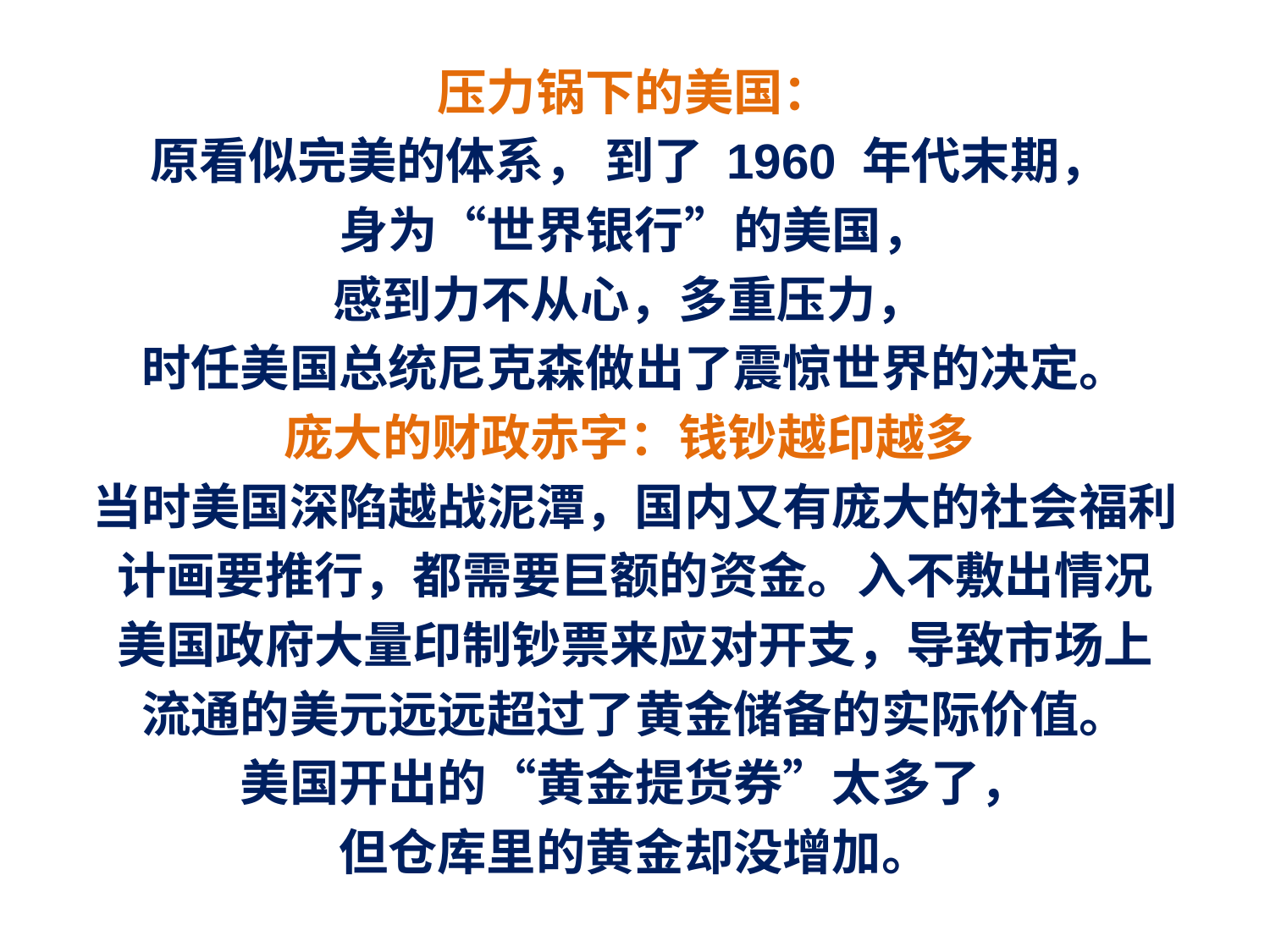

#
压力锅下的美国：
原看似完美的体系， 到了 1960 年代末期，
身为“世界银行”的美国，
感到力不从心，多重压力，
时任美国总统尼克森做出了震惊世界的决定。
庞大的财政赤字：钱钞越印越多
当时美国深陷越战泥潭，国内又有庞大的社会福利
计画要推行，都需要巨额的资金。入不敷出情况
美国政府大量印制钞票来应对开支，导致市场上
流通的美元远远超过了黄金储备的实际价值。
美国开出的“黄金提货券”太多了，
但仓库里的黄金却没增加。